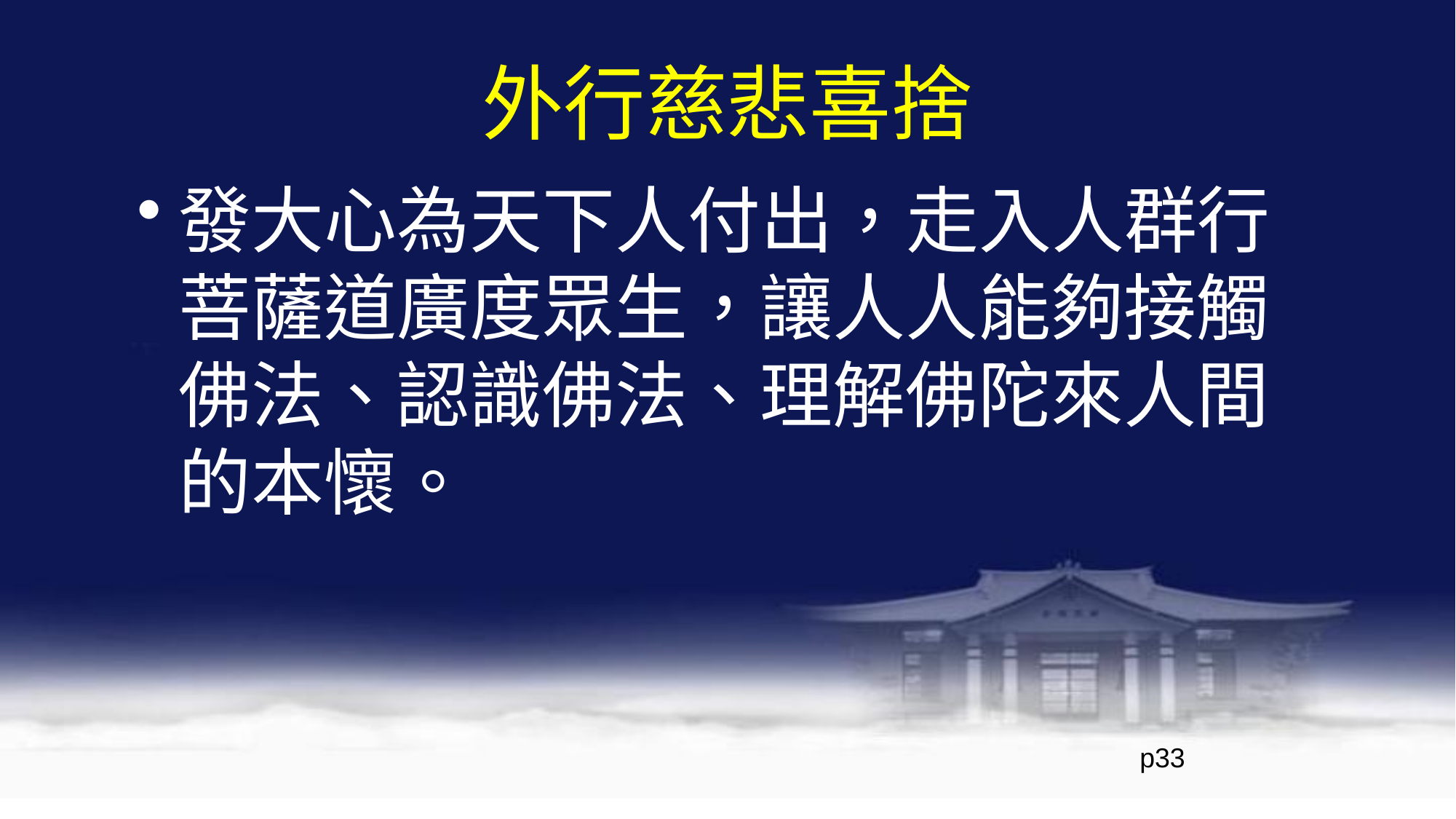

# 外行慈悲喜捨
發大心為天下人付出，走入人群行菩薩道廣度眾生，讓人人能夠接觸佛法、認識佛法、理解佛陀來人間的本懷。
p33